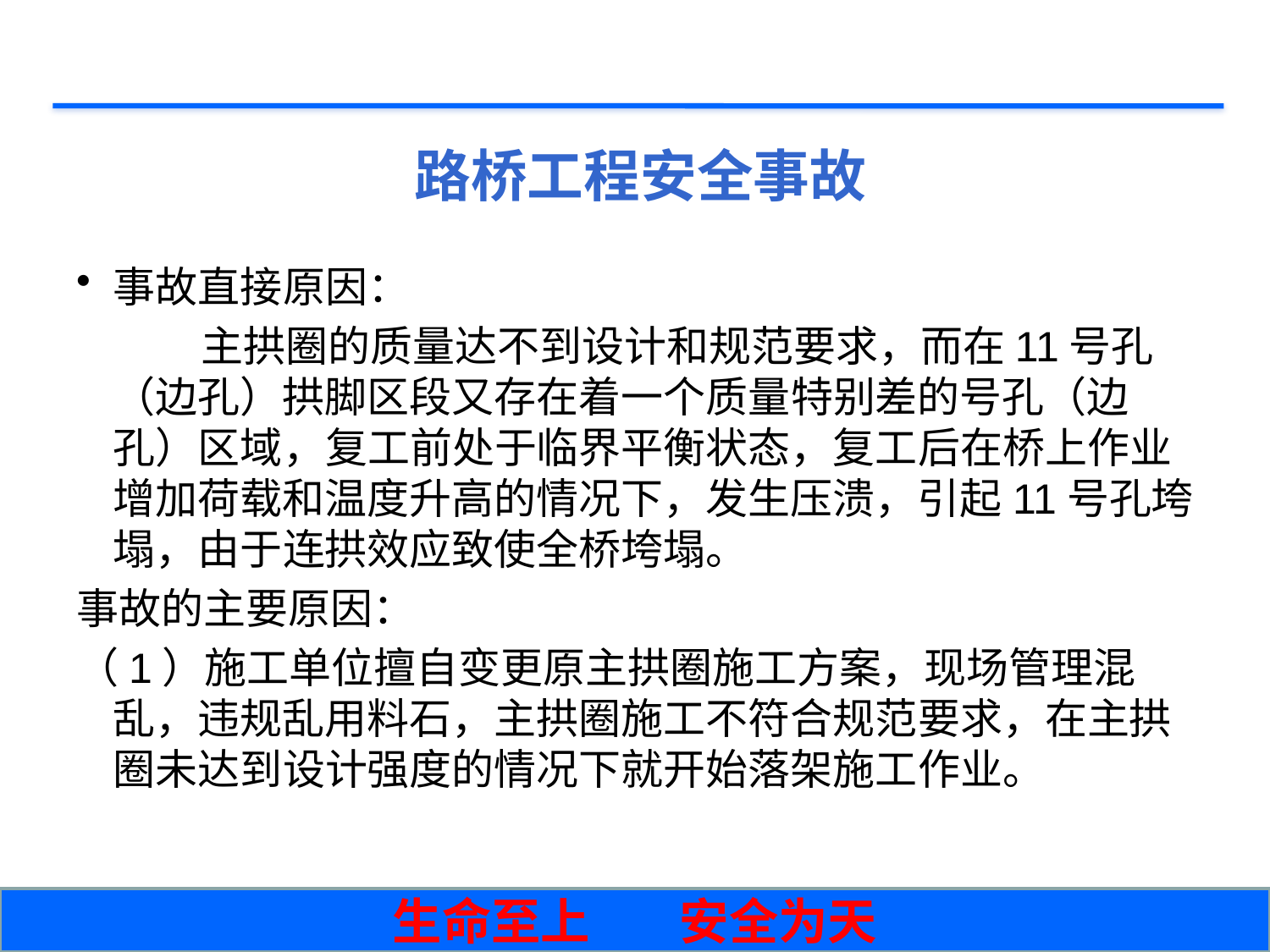

# 路桥工程安全事故
事故直接原因：
            主拱圈的质量达不到设计和规范要求，而在11号孔（边孔）拱脚区段又存在着一个质量特别差的号孔（边孔）区域，复工前处于临界平衡状态，复工后在桥上作业增加荷载和温度升高的情况下，发生压溃，引起11号孔垮塌，由于连拱效应致使全桥垮塌。
事故的主要原因：
（1）施工单位擅自变更原主拱圈施工方案，现场管理混乱，违规乱用料石，主拱圈施工不符合规范要求，在主拱圈未达到设计强度的情况下就开始落架施工作业。